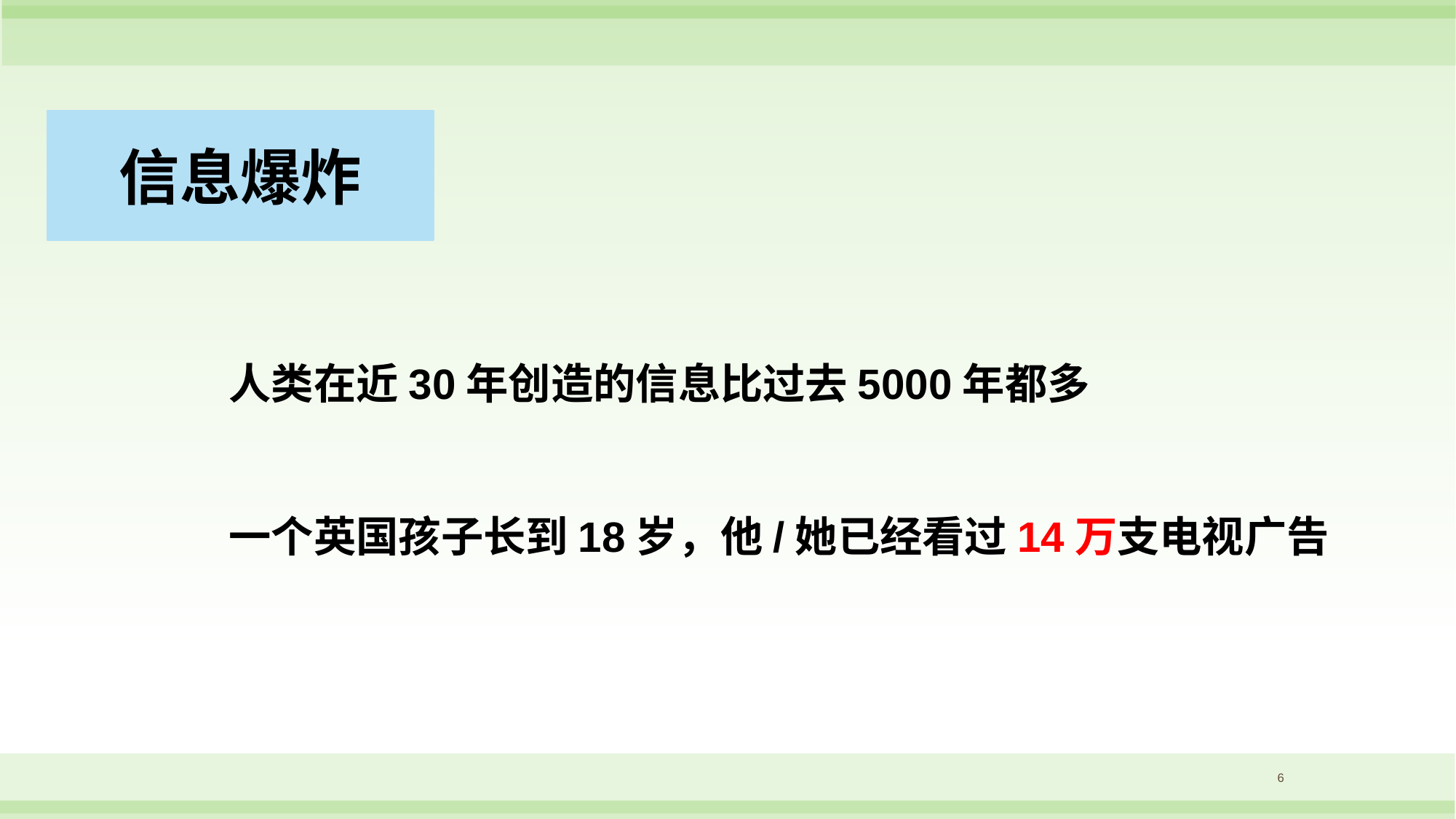

信息爆炸
人类在近30年创造的信息比过去5000年都多

一个英国孩子长到18岁，他/她已经看过14万支电视广告

6